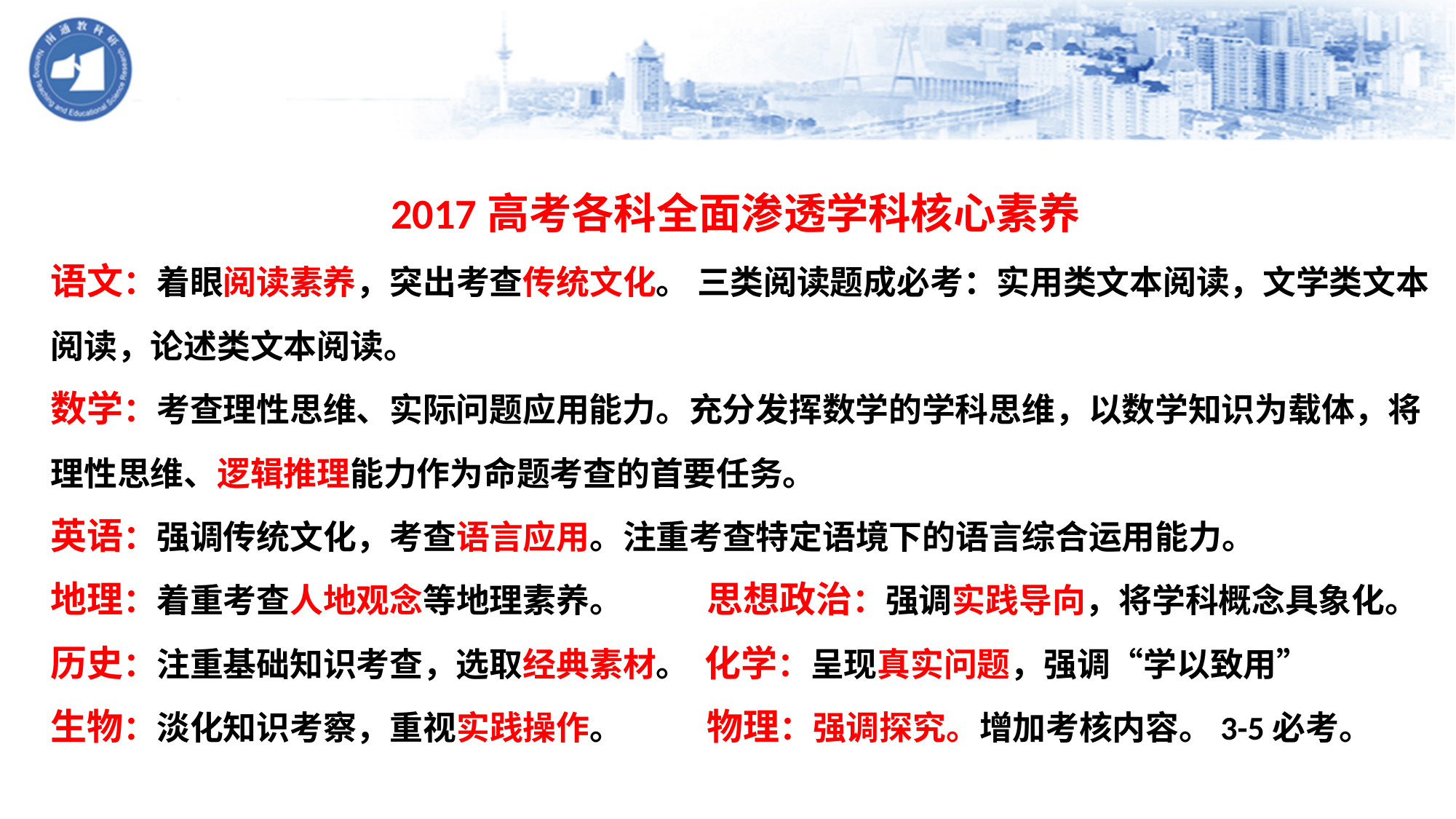

2017高考各科全面渗透学科核心素养
语文：着眼阅读素养，突出考查传统文化。 三类阅读题成必考：实用类文本阅读，文学类文本阅读，论述类文本阅读。
数学：考查理性思维、实际问题应用能力。充分发挥数学的学科思维，以数学知识为载体，将理性思维、逻辑推理能力作为命题考查的首要任务。
英语：强调传统文化，考查语言应用。注重考查特定语境下的语言综合运用能力。
地理：着重考查人地观念等地理素养。           思想政治：强调实践导向，将学科概念具象化。
历史：注重基础知识考查，选取经典素材。  化学：呈现真实问题，强调“学以致用”
生物：淡化知识考察，重视实践操作。           物理：强调探究。增加考核内容。3-5必考。